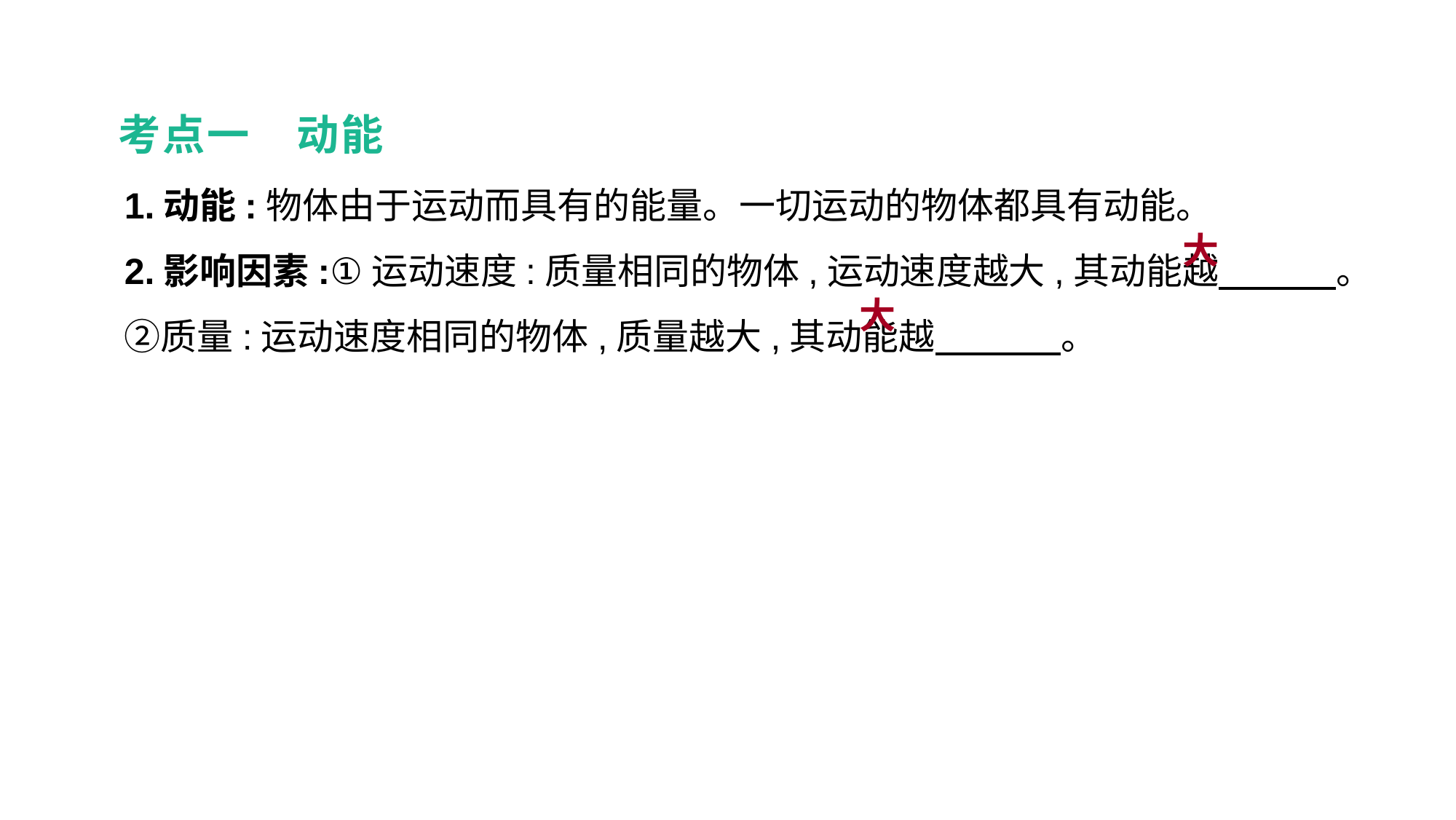

考点一　动能
1.动能:物体由于运动而具有的能量。一切运动的物体都具有动能。
2.影响因素:①运动速度:质量相同的物体,运动速度越大,其动能越　 　　。②质量:运动速度相同的物体,质量越大,其动能越　  　　。
大
大